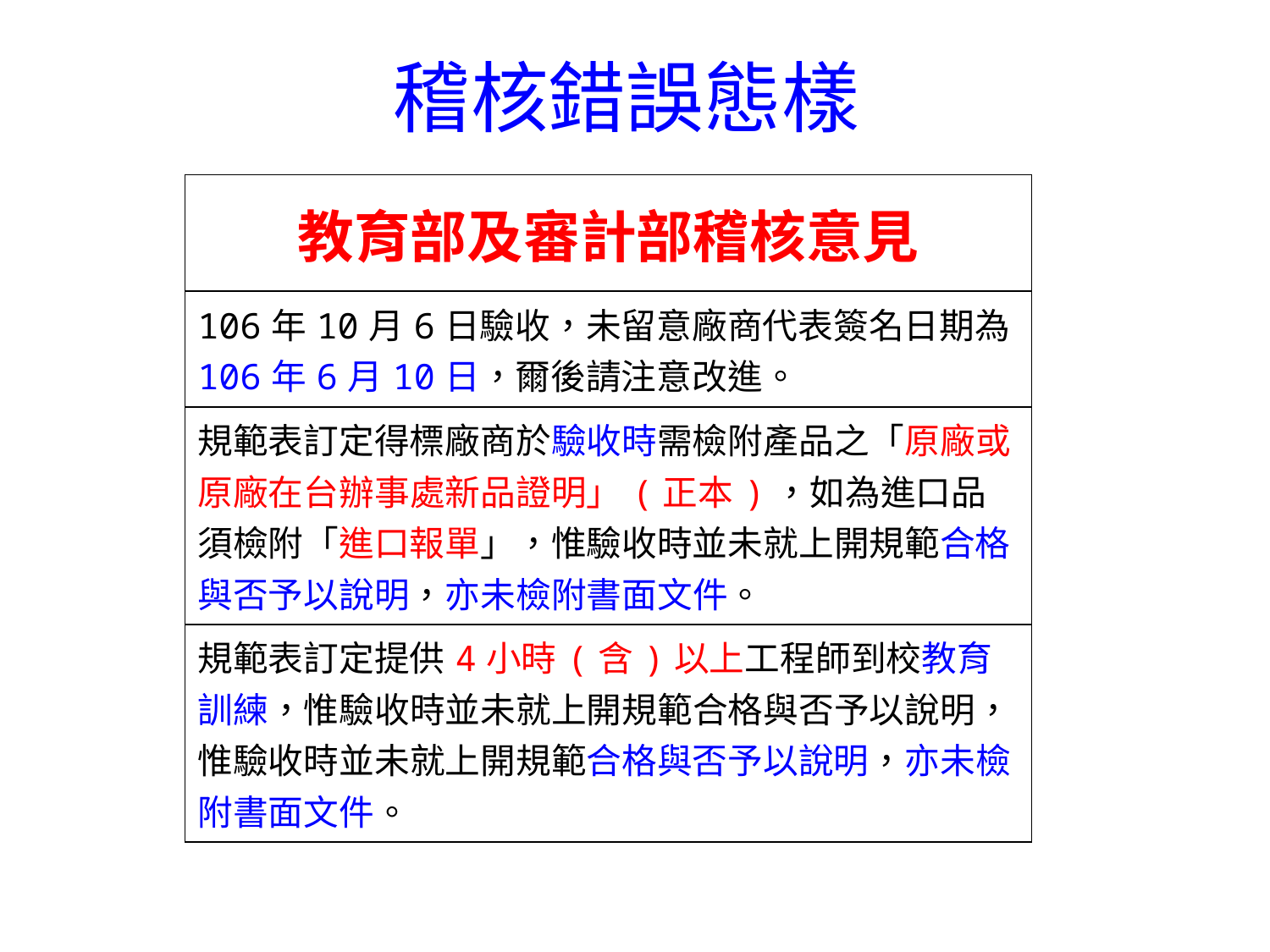

# 稽核錯誤態樣
| 教育部及審計部稽核意見 |
| --- |
| 106年10月6日驗收，未留意廠商代表簽名日期為106年6月10日，爾後請注意改進。 |
| 規範表訂定得標廠商於驗收時需檢附產品之「原廠或原廠在台辦事處新品證明」(正本)，如為進口品須檢附「進口報單」，惟驗收時並未就上開規範合格與否予以說明，亦未檢附書面文件。 |
| 規範表訂定提供4小時(含)以上工程師到校教育訓練，惟驗收時並未就上開規範合格與否予以說明，惟驗收時並未就上開規範合格與否予以說明，亦未檢附書面文件。 |